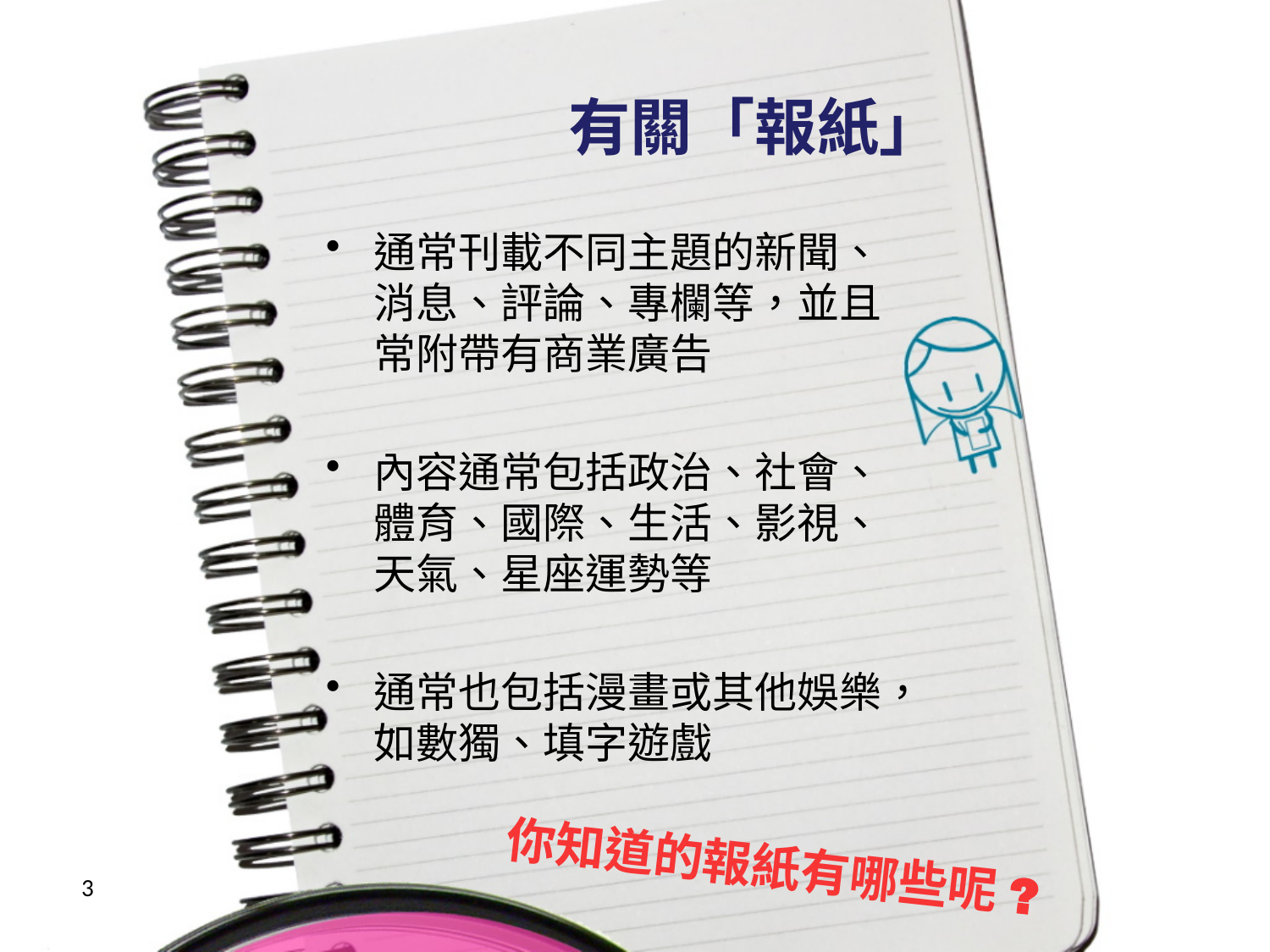

有關「報紙」
通常刊載不同主題的新聞、消息、評論、專欄等，並且常附帶有商業廣告

內容通常包括政治、社會、體育、國際、生活、影視、天氣、星座運勢等

通常也包括漫畫或其他娛樂，如數獨、填字遊戲
你知道的報紙有哪些呢?
3